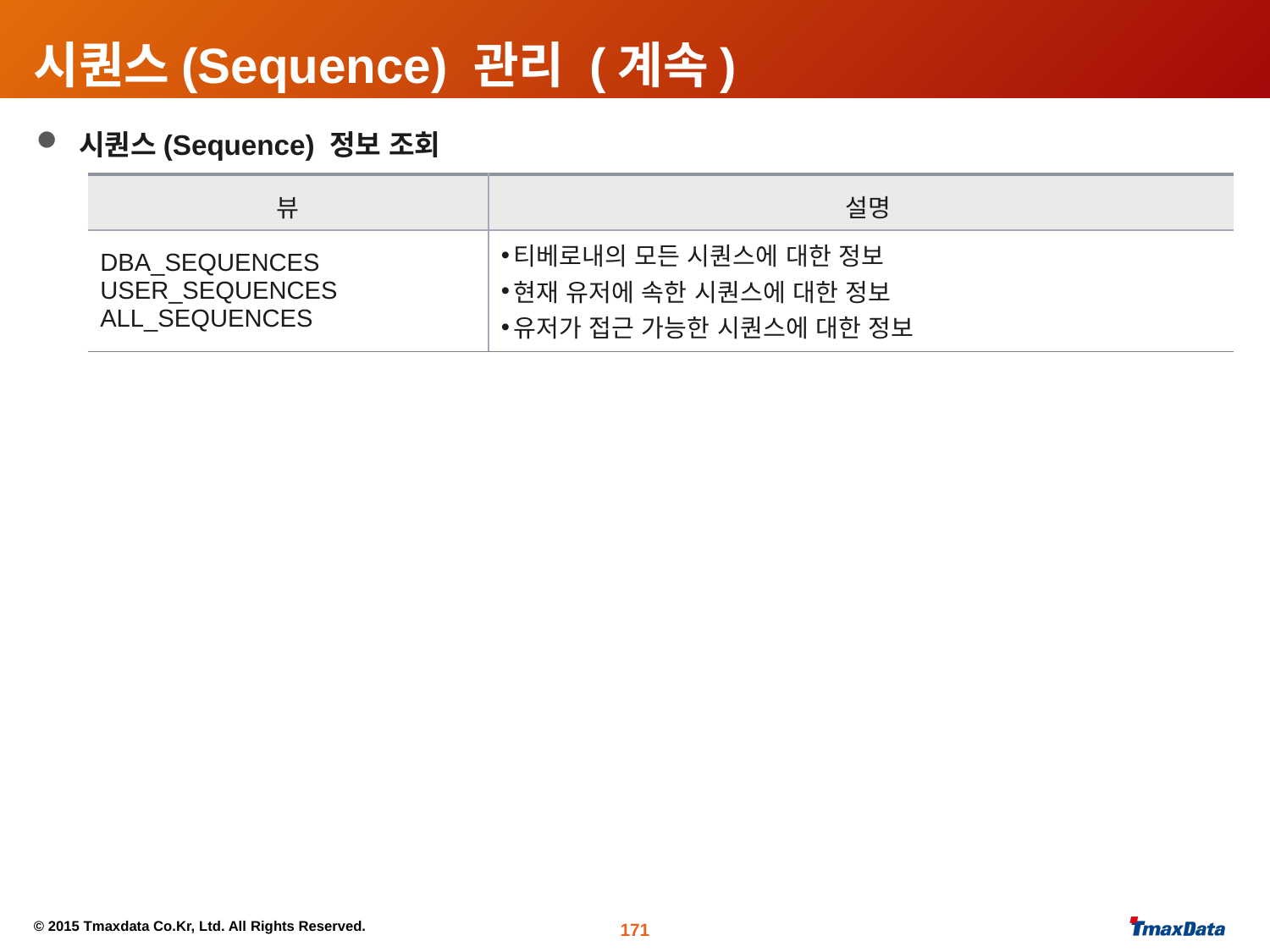

# 시퀀스(Sequence) 관리 (계속)
 시퀀스(Sequence) 정보 조회
| 뷰 | 설명 |
| --- | --- |
| DBA\_SEQUENCES USER\_SEQUENCES ALL\_SEQUENCES | 티베로내의 모든 시퀀스에 대한 정보 현재 유저에 속한 시퀀스에 대한 정보 유저가 접근 가능한 시퀀스에 대한 정보 |